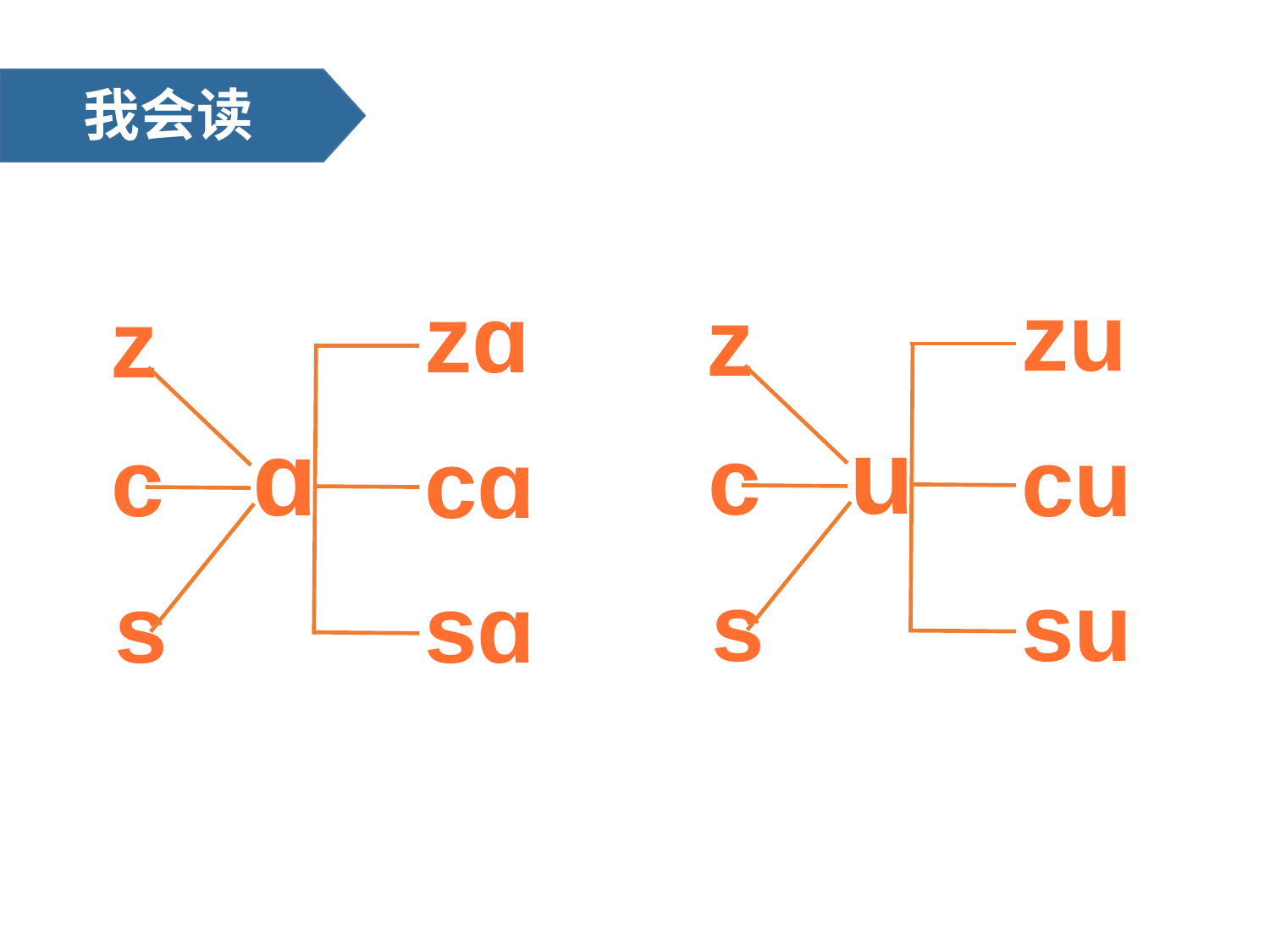

我会读
zu
zɑ
z
z
u
ɑ
c
c
cu
cɑ
s
su
s
sɑ